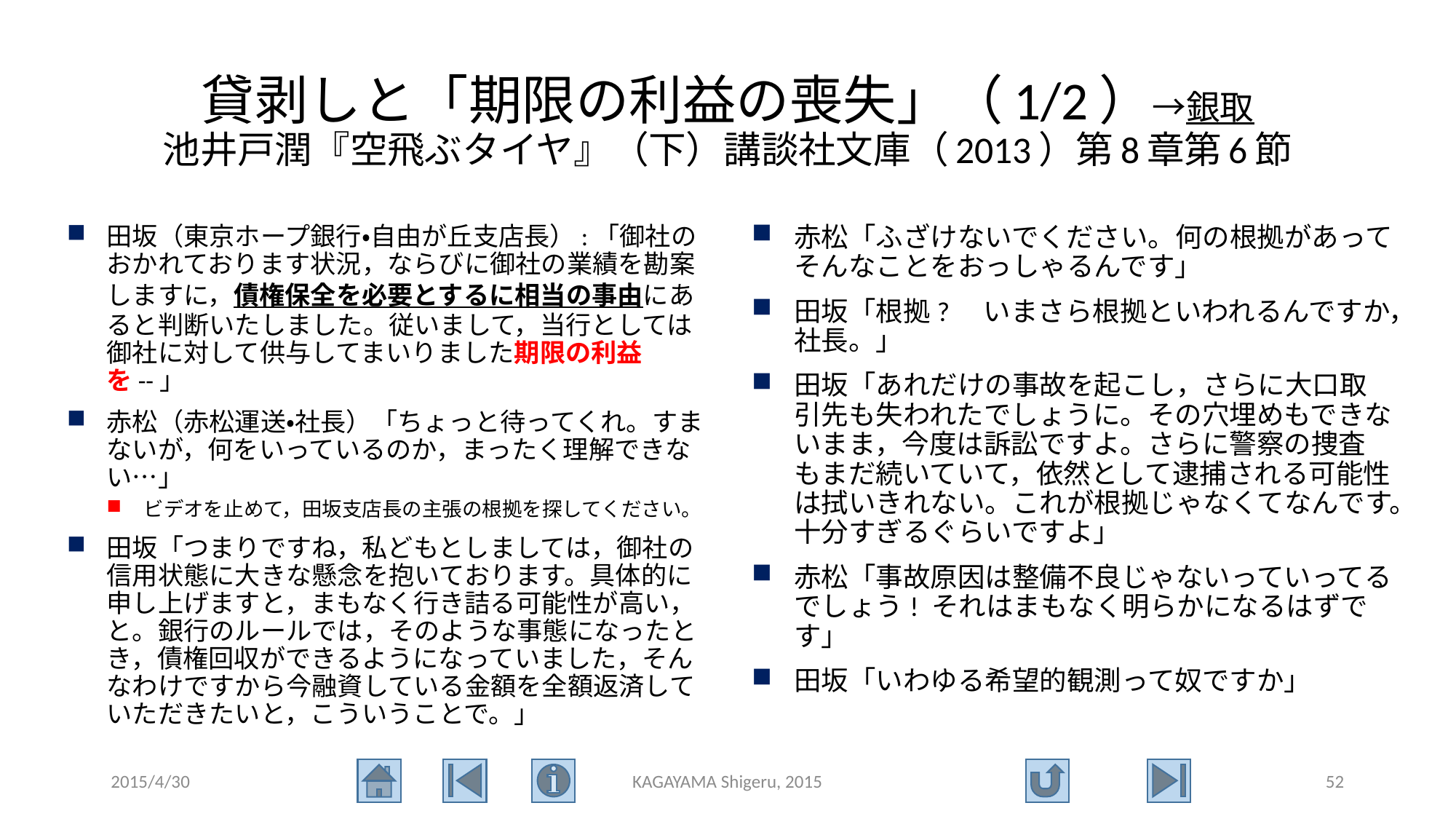

# 貸剥しと「期限の利益の喪失」（1/2）→銀取 池井戸潤『空飛ぶタイヤ』（下）講談社文庫（2013）第8章第6節
田坂（東京ホープ銀行・自由が丘支店長）:「御社のおかれております状況，ならびに御社の業績を勘案しますに，債権保全を必要とするに相当の事由にあると判断いたしました。従いまして，当行としては御社に対して供与してまいりました期限の利益を--」
赤松（赤松運送・社長）「ちょっと待ってくれ。すまないが，何をいっているのか，まったく理解できない…」
ビデオを止めて，田坂支店長の主張の根拠を探してください。
田坂「つまりですね，私どもとしましては，御社の信用状態に大きな懸念を抱いております。具体的に申し上げますと，まもなく行き詰る可能性が高い，と。銀行のルールでは，そのような事態になったとき，債権回収ができるようになっていました，そんなわけですから今融資している金額を全額返済していただきたいと，こういうことで。」

赤松「ふざけないでください。何の根拠があってそんなことをおっしゃるんです」
田坂「根拠?　いまさら根拠といわれるんですか，社長。」
田坂「あれだけの事故を起こし，さらに大口取引先も失われたでしょうに。その穴埋めもできないまま，今度は訴訟ですよ。さらに警察の捜査もまだ続いていて，依然として逮捕される可能性は拭いきれない。これが根拠じゃなくてなんです。十分すぎるぐらいですよ」
赤松「事故原因は整備不良じゃないっていってるでしょう! それはまもなく明らかになるはずです」
田坂「いわゆる希望的観測って奴ですか」

2015/4/30
KAGAYAMA Shigeru, 2015
52